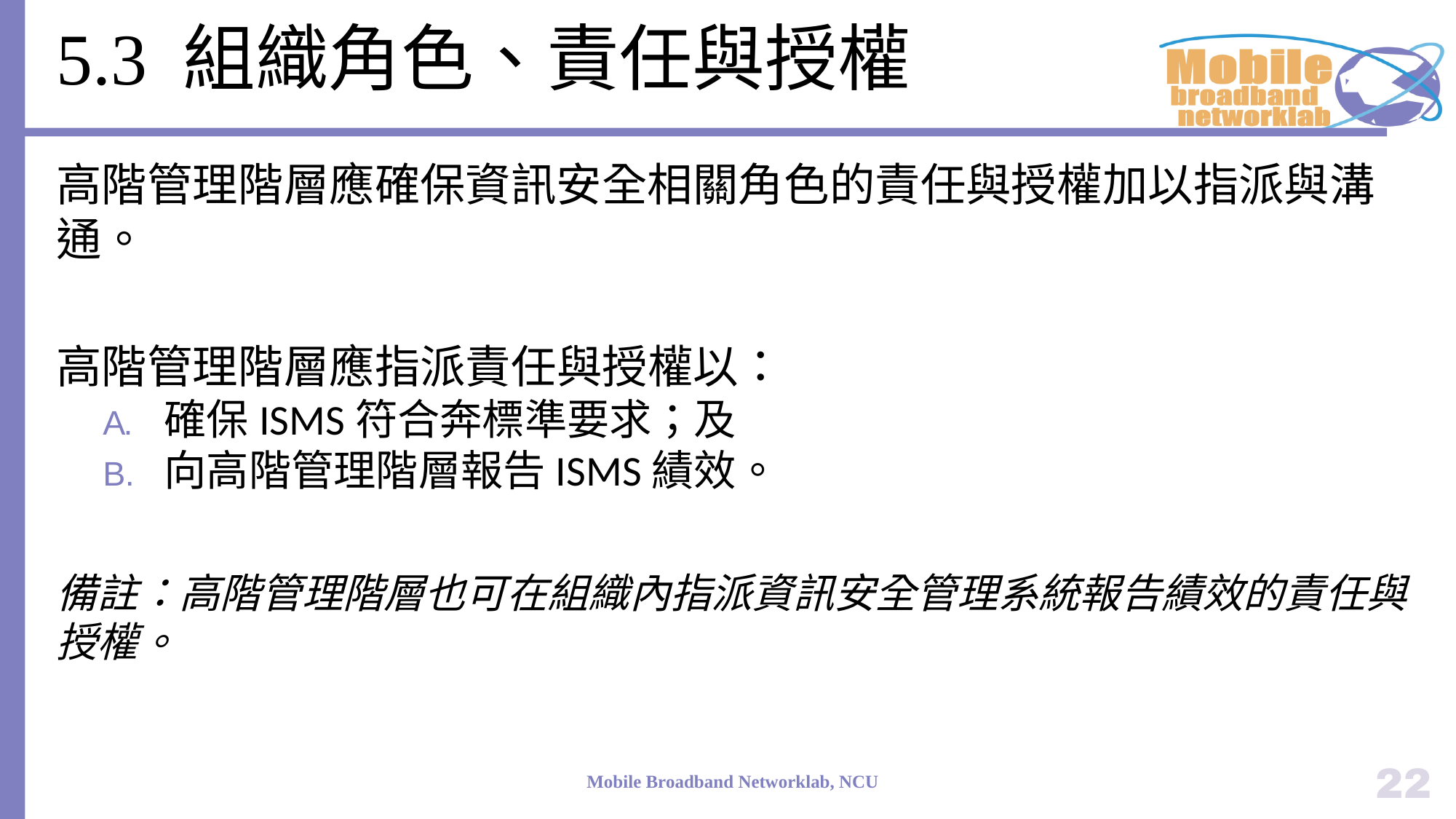

# 5.3 組織角色、責任與授權
高階管理階層應確保資訊安全相關角色的責任與授權加以指派與溝通。

高階管理階層應指派責任與授權以：
確保ISMS符合奔標準要求；及
向高階管理階層報告ISMS績效。

備註：高階管理階層也可在組織內指派資訊安全管理系統報告績效的責任與授權。

22